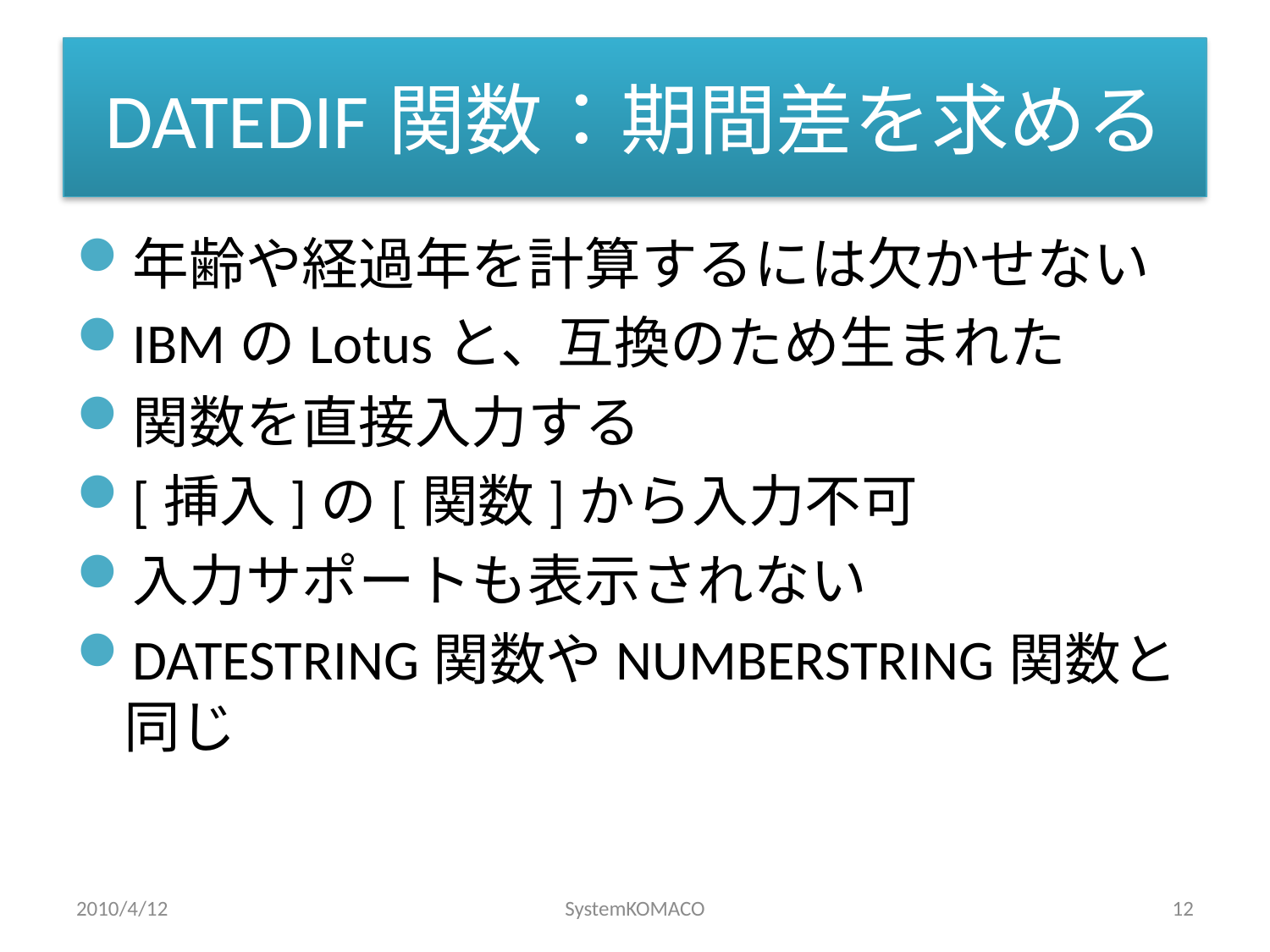

# DATEDIF関数：期間差を求める
年齢や経過年を計算するには欠かせない
IBMのLotusと、互換のため生まれた
関数を直接入力する
[挿入]の[関数]から入力不可
入力サポートも表示されない
DATESTRING関数やNUMBERSTRING関数と同じ
2010/4/12
SystemKOMACO
12